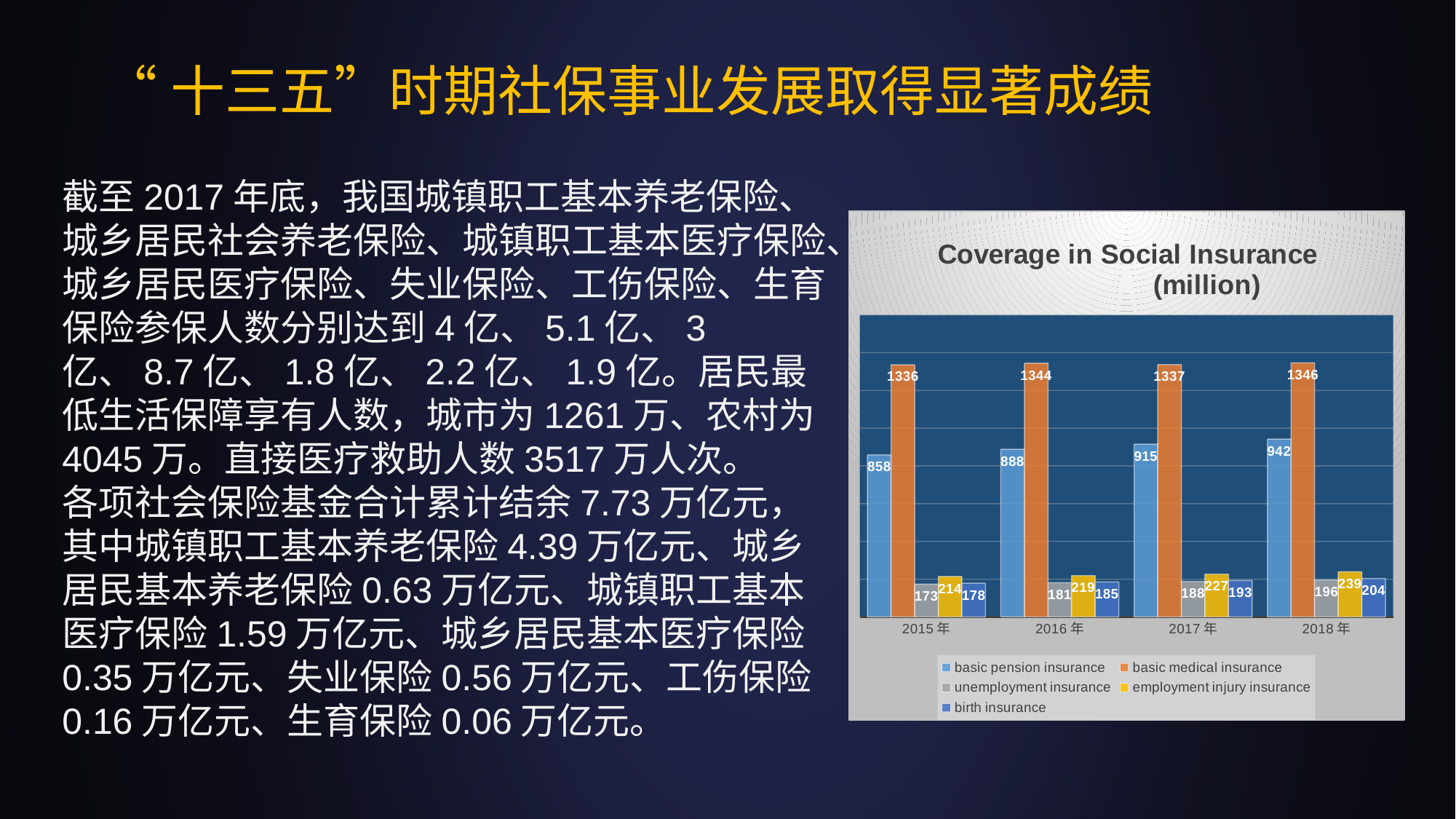

“十三五”时期社保事业发展取得显著成绩
截至2017年底，我国城镇职工基本养老保险、城乡居民社会养老保险、城镇职工基本医疗保险、城乡居民医疗保险、失业保险、工伤保险、生育保险参保人数分别达到4亿、5.1亿、3亿、8.7亿、1.8亿、2.2亿、1.9亿。居民最低生活保障享有人数，城市为1261万、农村为4045万。直接医疗救助人数3517万人次。
各项社会保险基金合计累计结余7.73万亿元，其中城镇职工基本养老保险4.39万亿元、城乡居民基本养老保险0.63万亿元、城镇职工基本医疗保险1.59万亿元、城乡居民基本医疗保险0.35万亿元、失业保险0.56万亿元、工伤保险0.16万亿元、生育保险0.06万亿元。

### Chart: Coverage in Social Insurance
                    (million)

| Category | basic pension insurance | basic medical insurance | unemployment insurance | employment injury insurance | birth insurance |
|---|---|---|---|---|---|
| 2015年 | 858.0 | 1336.0 | 173.0 | 214.0 | 178.0 |
| 2016年 | 888.0 | 1344.0 | 181.0 | 219.0 | 185.0 |
| 2017年 | 915.0 | 1337.0 | 188.0 | 227.0 | 193.0 |
| 2018年 | 942.0 | 1346.0 | 196.0 | 239.0 | 204.0 |